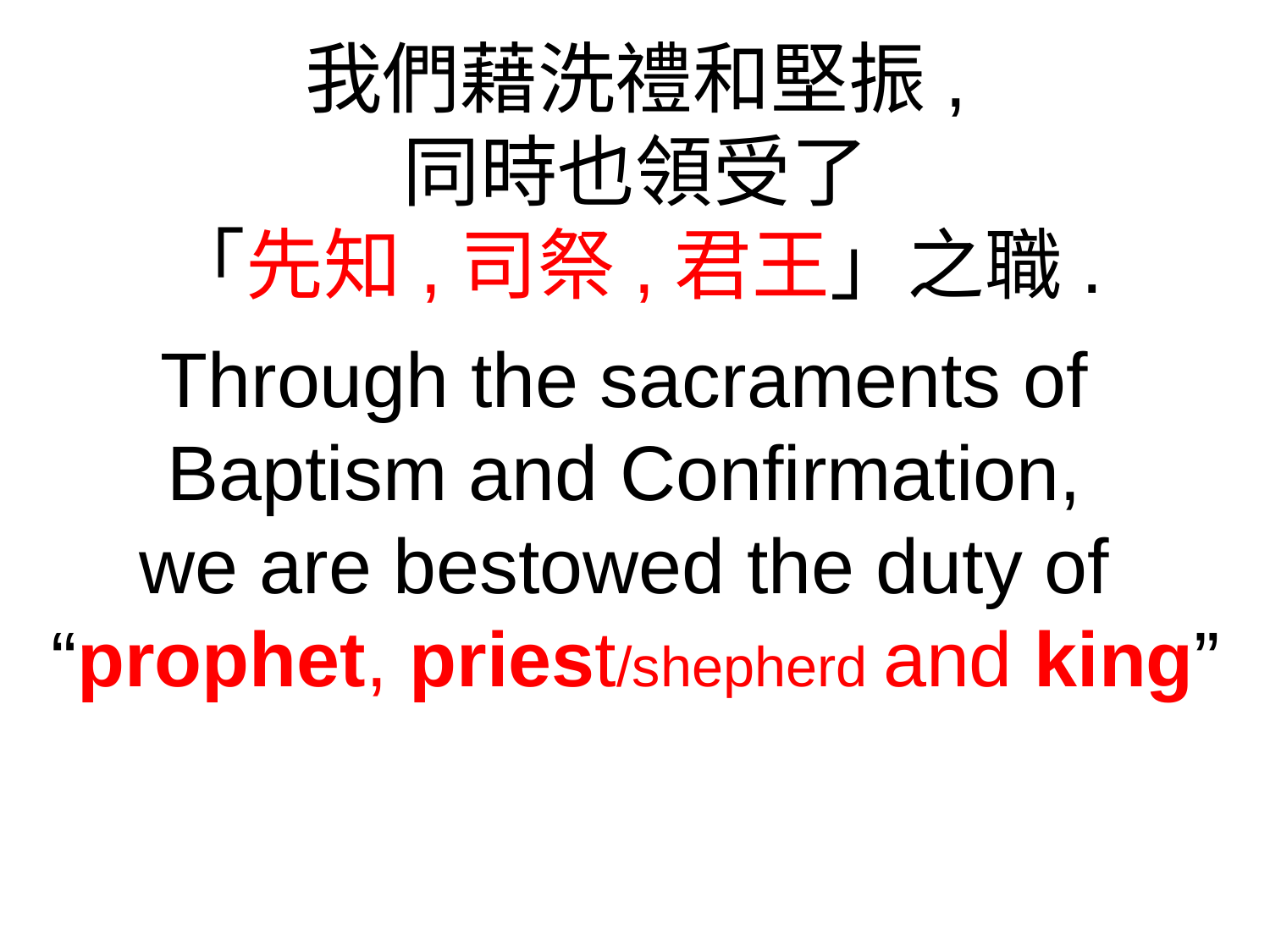

我們藉洗禮和堅振,
同時也領受了
「先知,司祭,君王」之職.
Through the sacraments of
Baptism and Confirmation,
we are bestowed the duty of
“prophet, priest/shepherd and king”